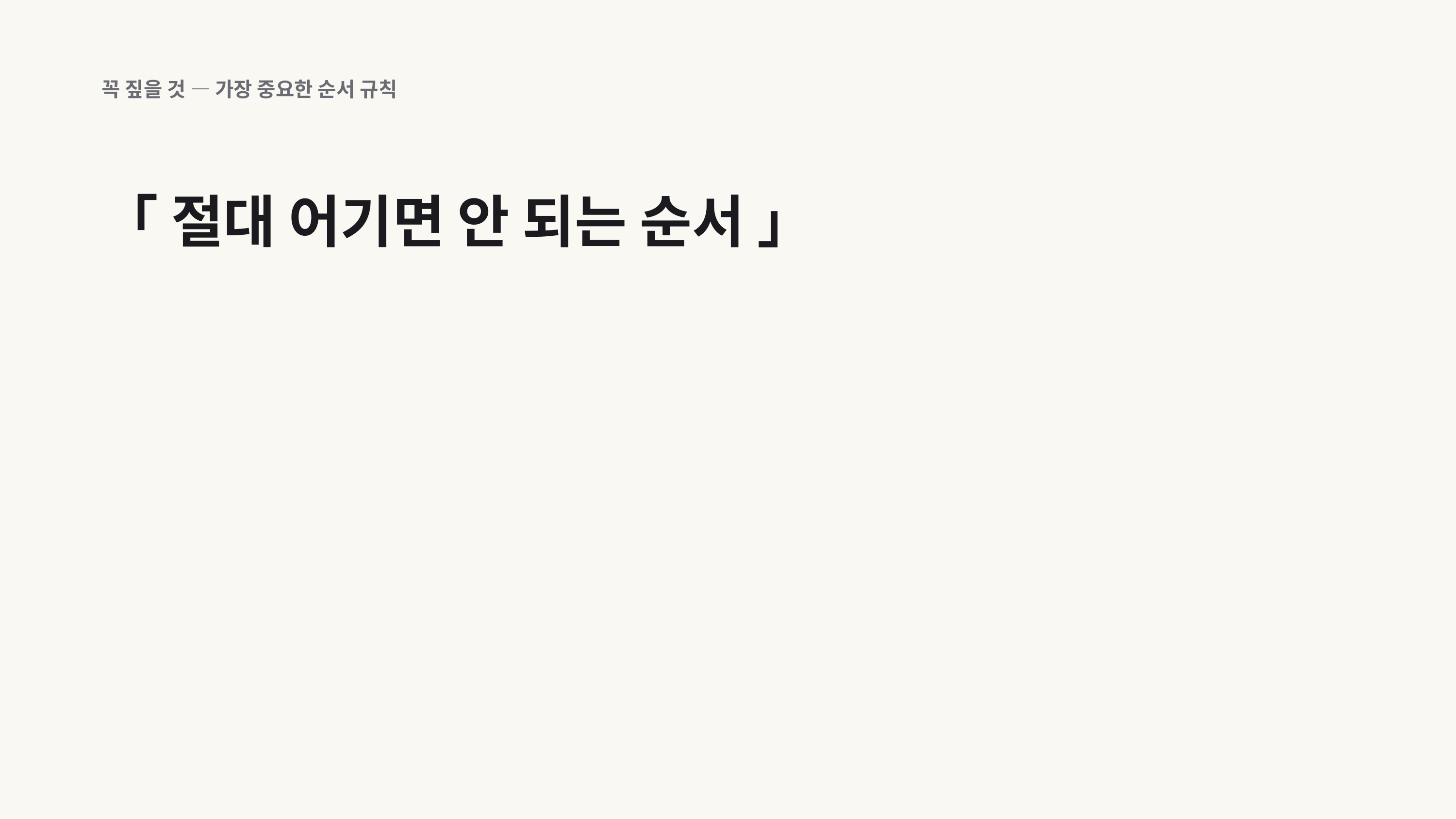

꼭 짚을 것 — 가장 중요한 순서 규칙
「 절대 어기면 안 되는 순서 」